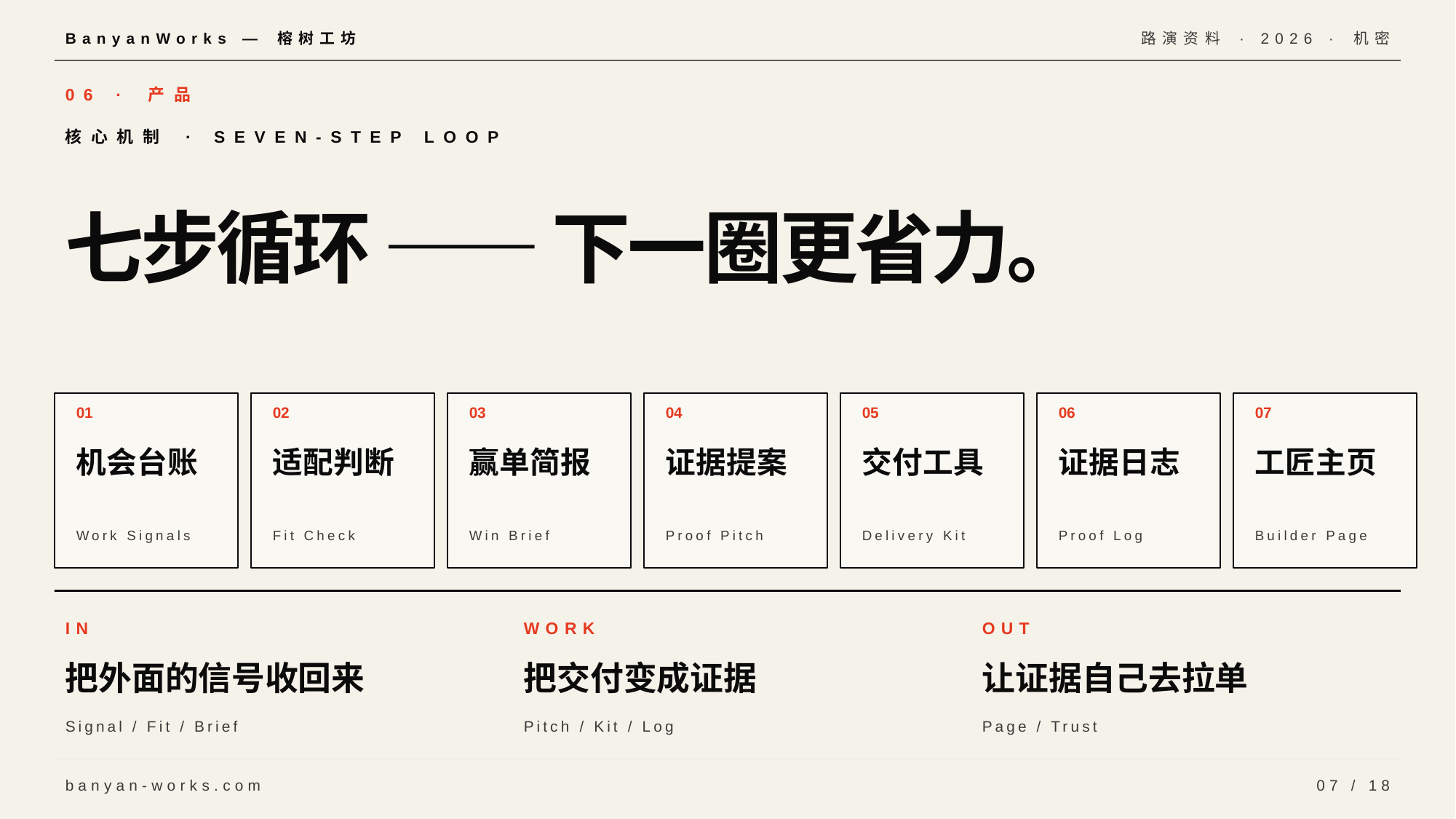

BanyanWorks — 榕树工坊
路演资料 · 2026 · 机密

06 · 产品
核心机制 · SEVEN-STEP LOOP
七步循环 —— 下一圈更省力。

01
02
03
04
05
06
07
机会台账
适配判断
赢单简报
证据提案
交付工具
证据日志
工匠主页
Work Signals
Fit Check
Win Brief
Proof Pitch
Delivery Kit
Proof Log
Builder Page

IN
WORK
OUT
把外面的信号收回来
把交付变成证据
让证据自己去拉单
Signal / Fit / Brief
Pitch / Kit / Log
Page / Trust

banyan-works.com
07 / 18